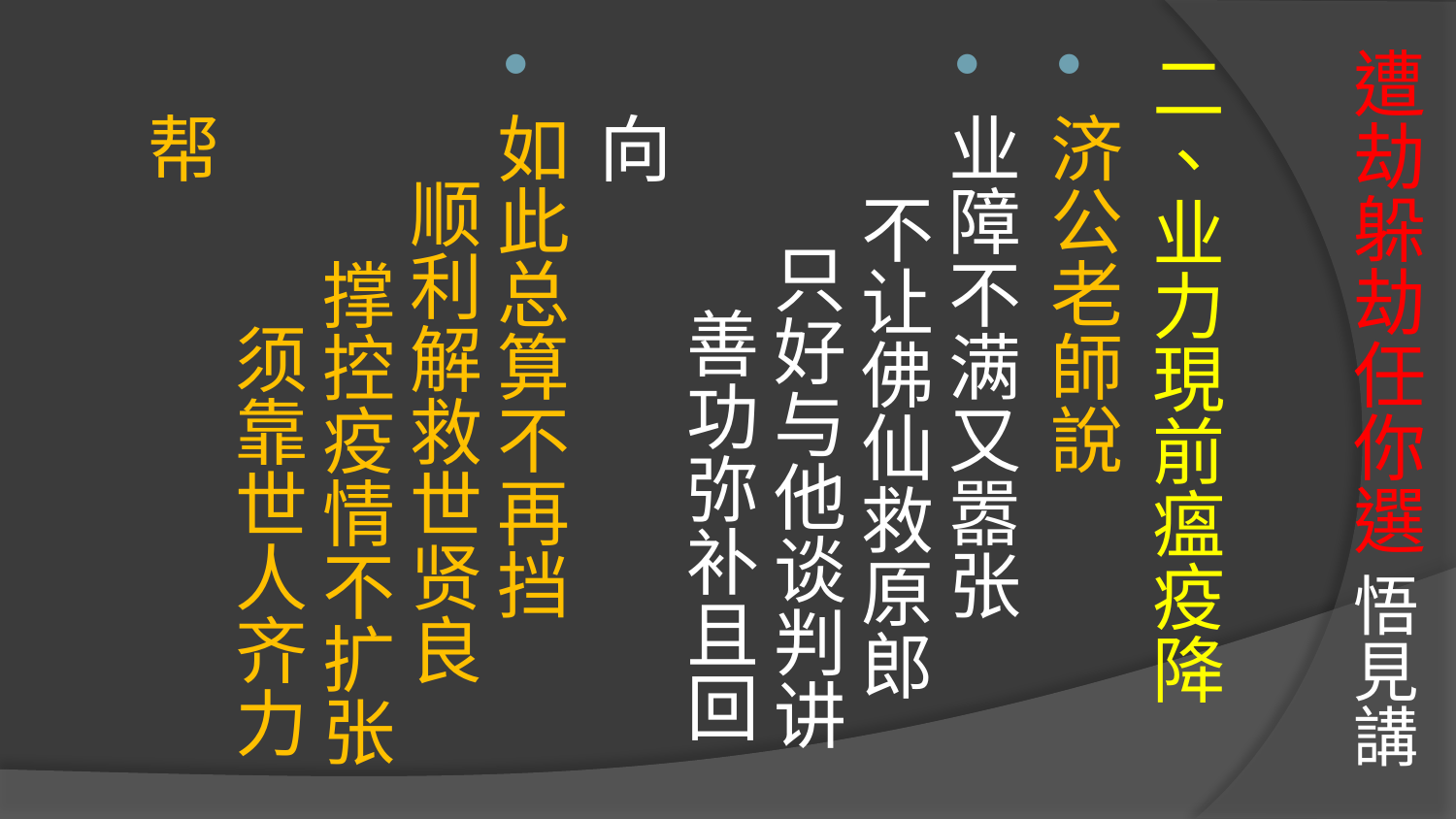

# 遭劫躲劫任你選 悟見講
二、业力現前瘟疫降
济公老師說
业障不满又嚣张               不让佛仙救原郎             只好与他谈判讲              善功弥补且回向
如此总算不再挡              顺利解救世贤良               撑控疫情不扩张              须靠世人齐力帮